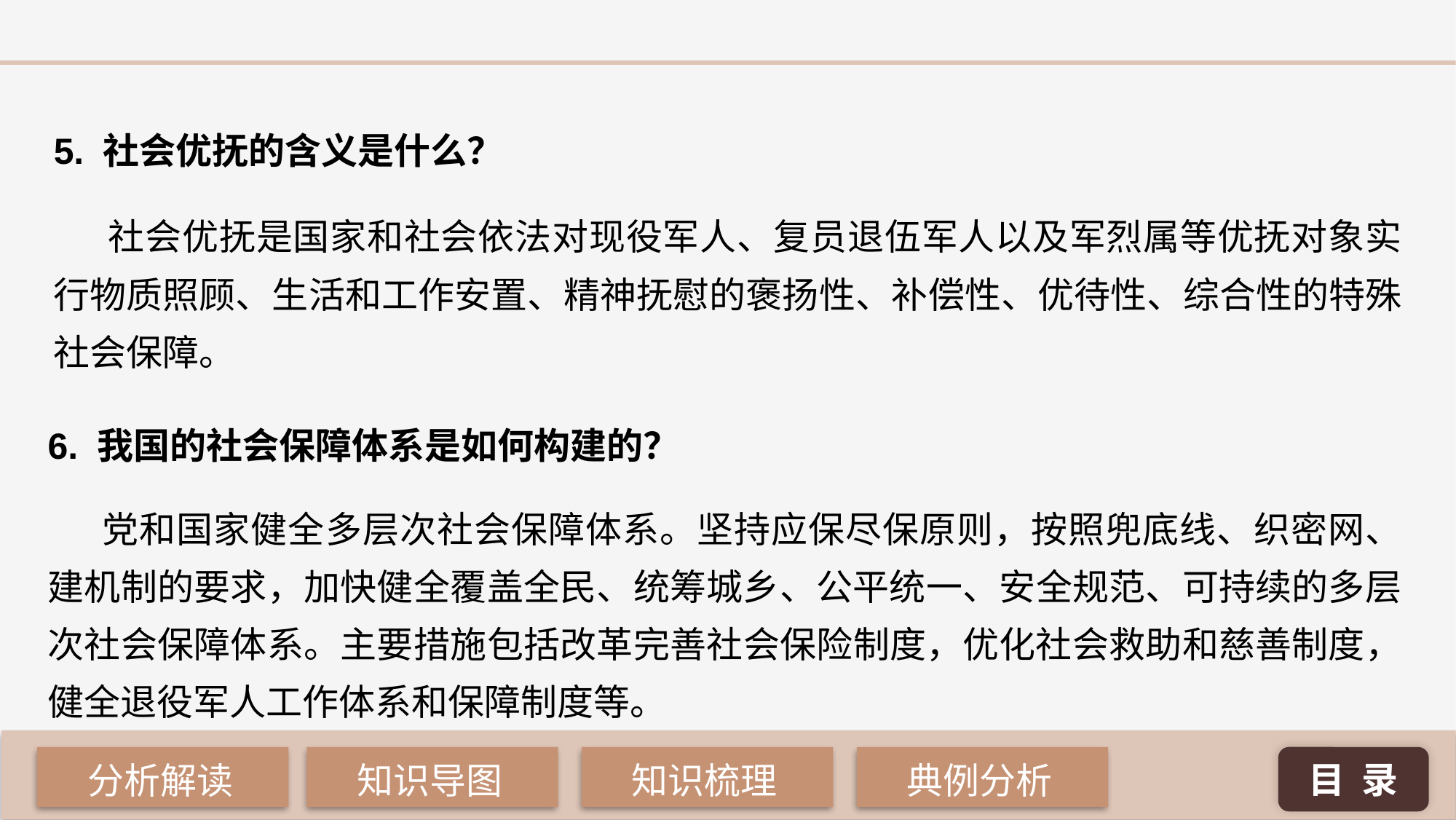

5. 社会优抚的含义是什么？
社会优抚是国家和社会依法对现役军人、复员退伍军人以及军烈属等优抚对象实行物质照顾、生活和工作安置、精神抚慰的褒扬性、补偿性、优待性、综合性的特殊社会保障。
6. 我国的社会保障体系是如何构建的？
党和国家健全多层次社会保障体系。坚持应保尽保原则，按照兜底线、织密网、建机制的要求，加快健全覆盖全民、统筹城乡、公平统一、安全规范、可持续的多层次社会保障体系。主要措施包括改革完善社会保险制度，优化社会救助和慈善制度，健全退役军人工作体系和保障制度等。